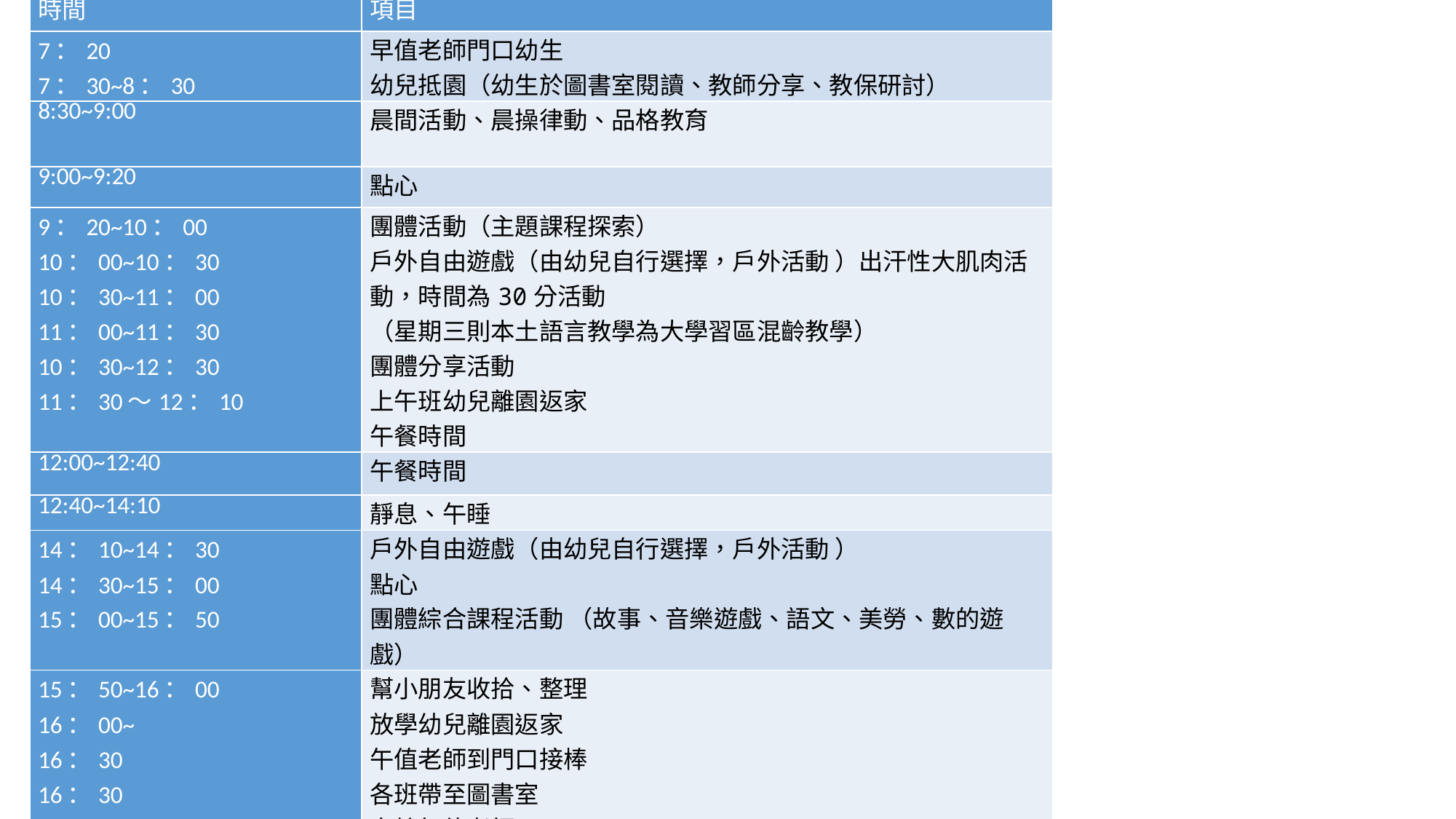

| 時間 | 項目 |
| --- | --- |
| 7：20 7：30~8：30 | 早值老師門口幼生 幼兒抵園（幼生於圖書室閱讀、教師分享、教保研討） |
| 8:30~9:00 | 晨間活動、晨操律動、品格教育 |
| 9:00~9:20 | 點心 |
| 9：20~10：00 10：00~10：30 10：30~11：00 11：00~11：30 10：30~12：30 11：30～12：10 | 團體活動（主題課程探索） 戶外自由遊戲（由幼兒自行選擇，戶外活動 ）出汗性大肌肉活動，時間為30分活動 （星期三則本土語言教學為大學習區混齡教學） 團體分享活動 上午班幼兒離園返家 午餐時間 |
| 12:00~12:40 | 午餐時間 |
| 12:40~14:10 | 靜息、午睡 |
| 14：10~14：30 14：30~15：00 15：00~15：50 | 戶外自由遊戲（由幼兒自行選擇，戶外活動 ） 點心 團體綜合課程活動 （故事、音樂遊戲、語文、美勞、數的遊戲） |
| 15：50~16：00 16：00~ 16：30 16：30 16：40 | 幫小朋友收拾、整理 放學幼兒離園返家 午值老師到門口接棒 各班帶至圖書室 交給午值老師 奧福音樂、體能、本土語言教學為全園團體活動進行 每月最後星期三與祖父母慶生同樂會 |
#